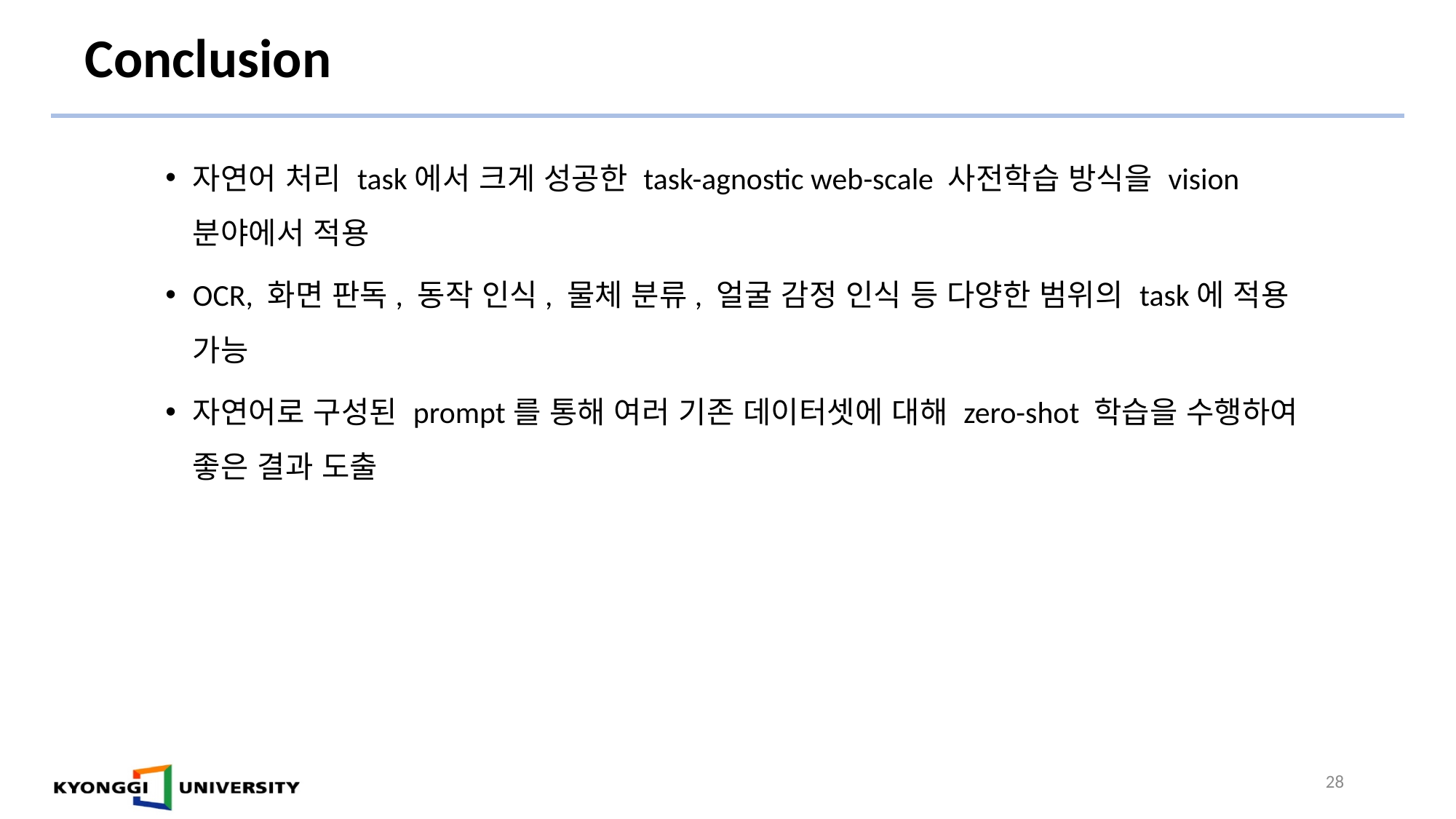

# Conclusion
자연어 처리 task에서 크게 성공한 task-agnostic web-scale 사전학습 방식을 vision 분야에서 적용
OCR, 화면 판독, 동작 인식, 물체 분류, 얼굴 감정 인식 등 다양한 범위의 task에 적용 가능
자연어로 구성된 prompt를 통해 여러 기존 데이터셋에 대해 zero-shot 학습을 수행하여 좋은 결과 도출

28